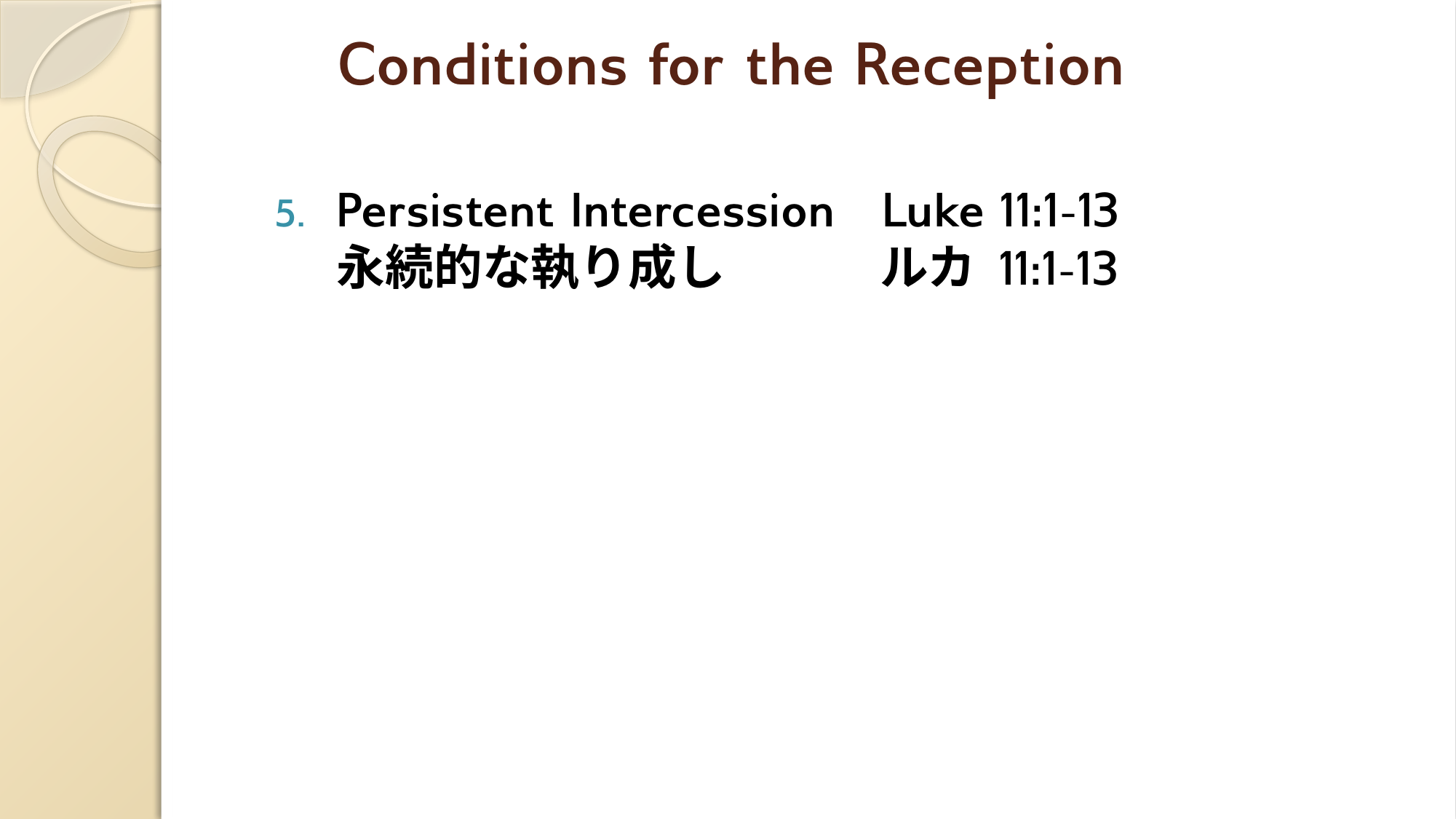

# Conditions for the Reception
Persistent Intercession	Luke 11:1-13
永続的な執り成し              ルカ 11:1-13